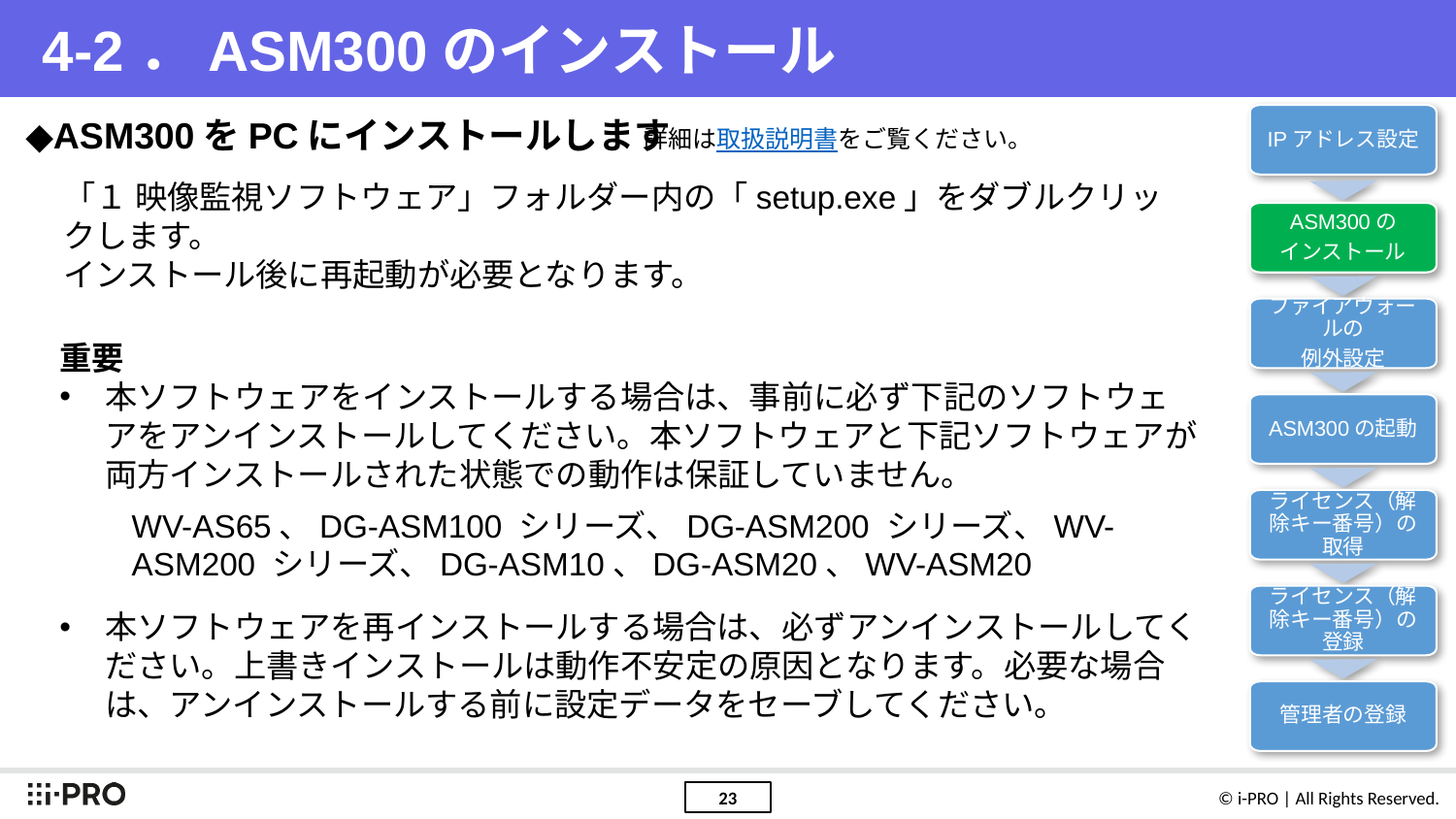

# 4-2．ASM300のインストール
IPアドレス設定

ASM300の
インストール

ファイアウォールの
例外設定

ASM300の起動

ライセンス（解除キー番号）の取得

ライセンス（解除キー番号）の登録

管理者の登録
◆ASM300をPCにインストールします
詳細は取扱説明書をご覧ください。
「１ 映像監視ソフトウェア」フォルダー内の「setup.exe」をダブルクリックします。
インストール後に再起動が必要となります。
重要
本ソフトウェアをインストールする場合は、事前に必ず下記のソフトウェアをアンインストールしてください。本ソフトウェアと下記ソフトウェアが両方インストールされた状態での動作は保証していません。
WV-AS65、DG-ASM100 シリーズ、DG-ASM200 シリーズ、WV-ASM200 シリーズ、DG-ASM10、DG-ASM20、WV-ASM20
本ソフトウェアを再インストールする場合は、必ずアンインストールしてください。上書きインストールは動作不安定の原因となります。必要な場合は、アンインストールする前に設定データをセーブしてください。